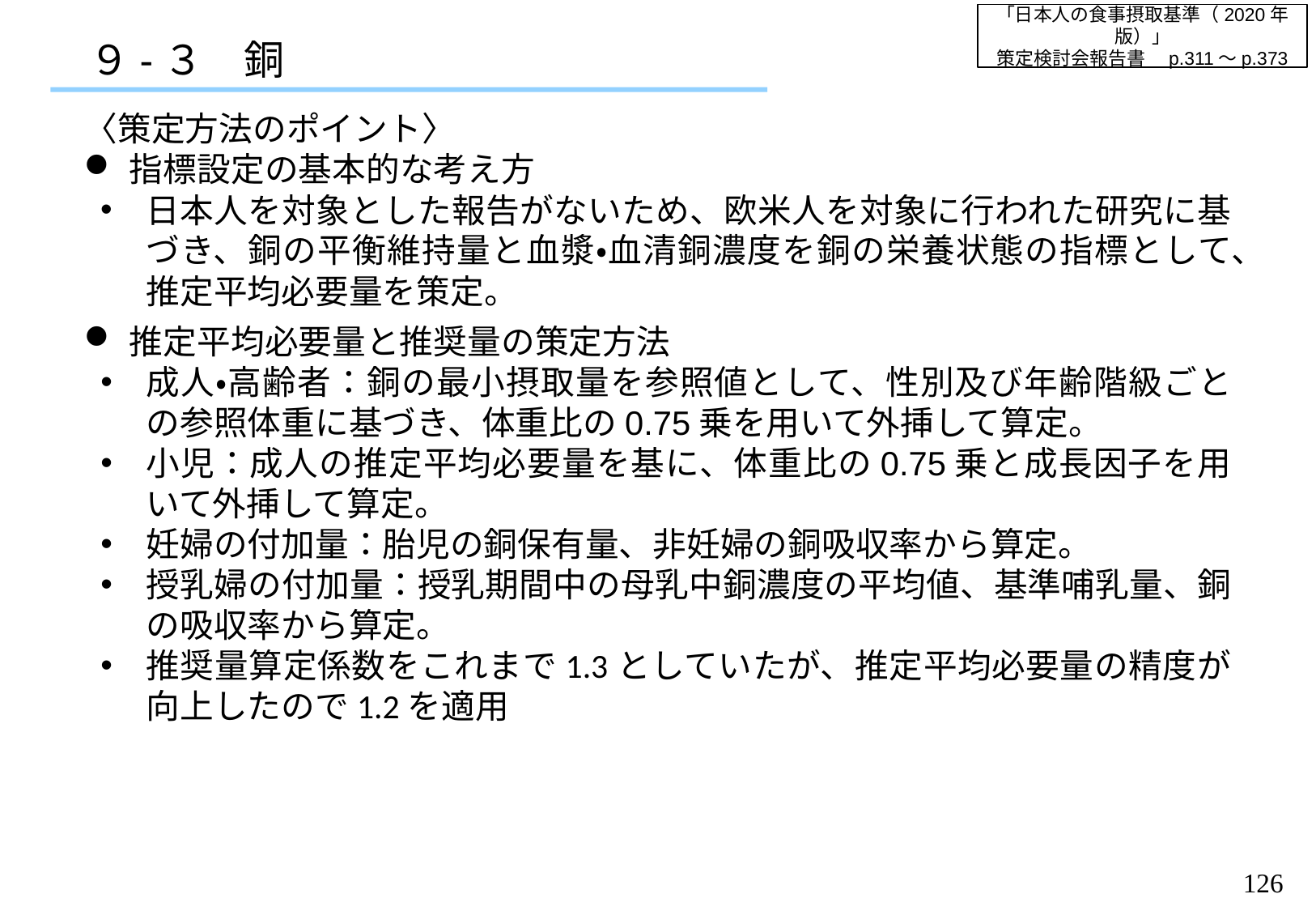

「日本人の食事摂取基準（2020年版）」
策定検討会報告書　p.311～p.373
９-３　銅

〈策定方法のポイント〉
指標設定の基本的な考え方
日本人を対象とした報告がないため、欧米人を対象に行われた研究に基づき、銅の平衡維持量と血漿・血清銅濃度を銅の栄養状態の指標として、推定平均必要量を策定。
推定平均必要量と推奨量の策定方法
成人・高齢者：銅の最小摂取量を参照値として、性別及び年齢階級ごとの参照体重に基づき、体重比の0.75乗を用いて外挿して算定。
小児：成人の推定平均必要量を基に、体重比の0.75乗と成長因子を用いて外挿して算定。
妊婦の付加量：胎児の銅保有量、非妊婦の銅吸収率から算定。
授乳婦の付加量：授乳期間中の母乳中銅濃度の平均値、基準哺乳量、銅の吸収率から算定。
推奨量算定係数をこれまで1.3としていたが、推定平均必要量の精度が向上したので1.2を適用
126